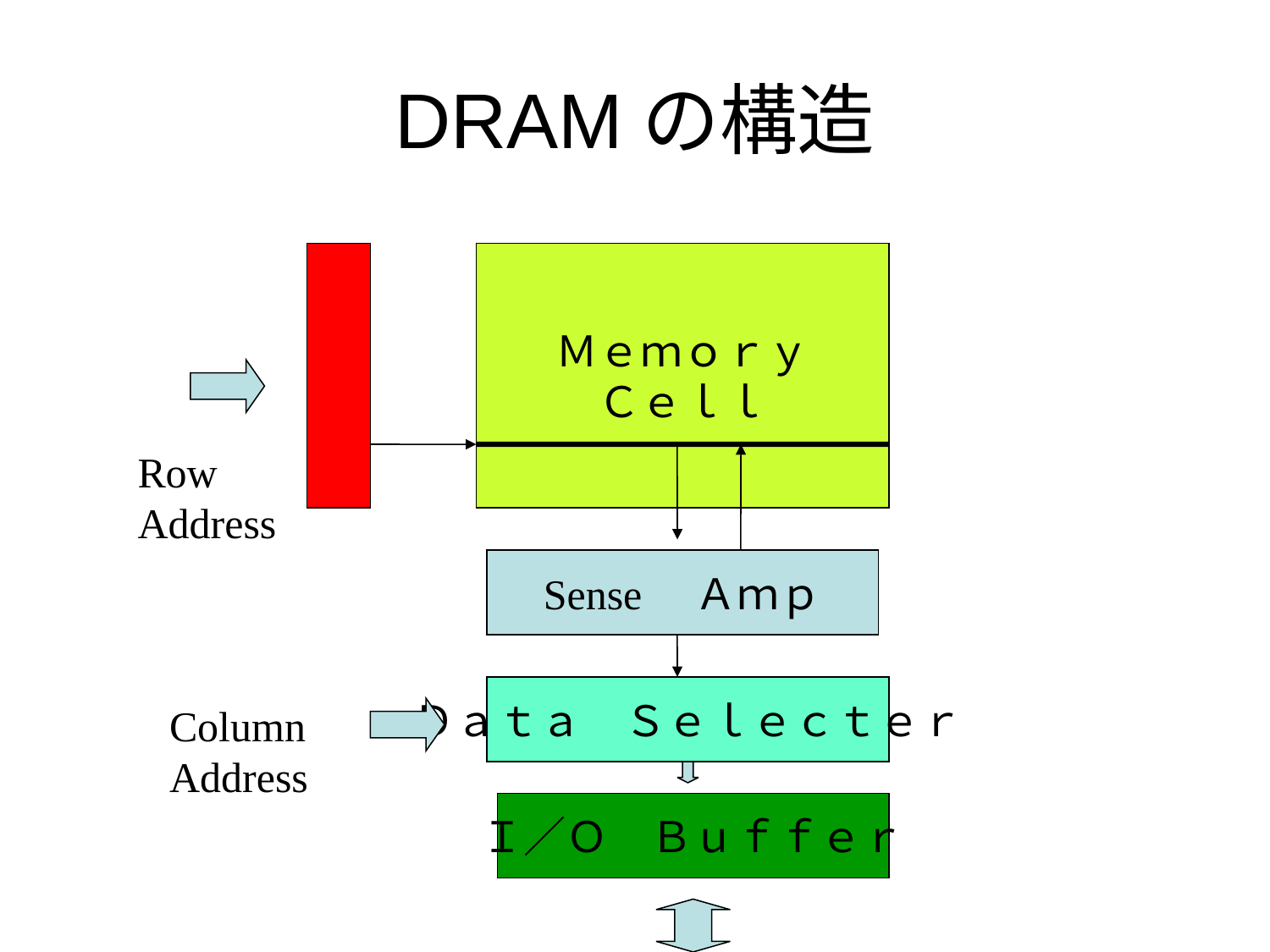

# DRAMの構造

Ｍｅｍｏｒｙ
Ｃｅｌｌ

Row
Address

Sense　Ａｍｐ
Ｄａｔａ　Ｓｅｌｅｃｔｅｒ
Column
Address

Ｉ／Ｏ　Ｂｕｆｆｅｒ